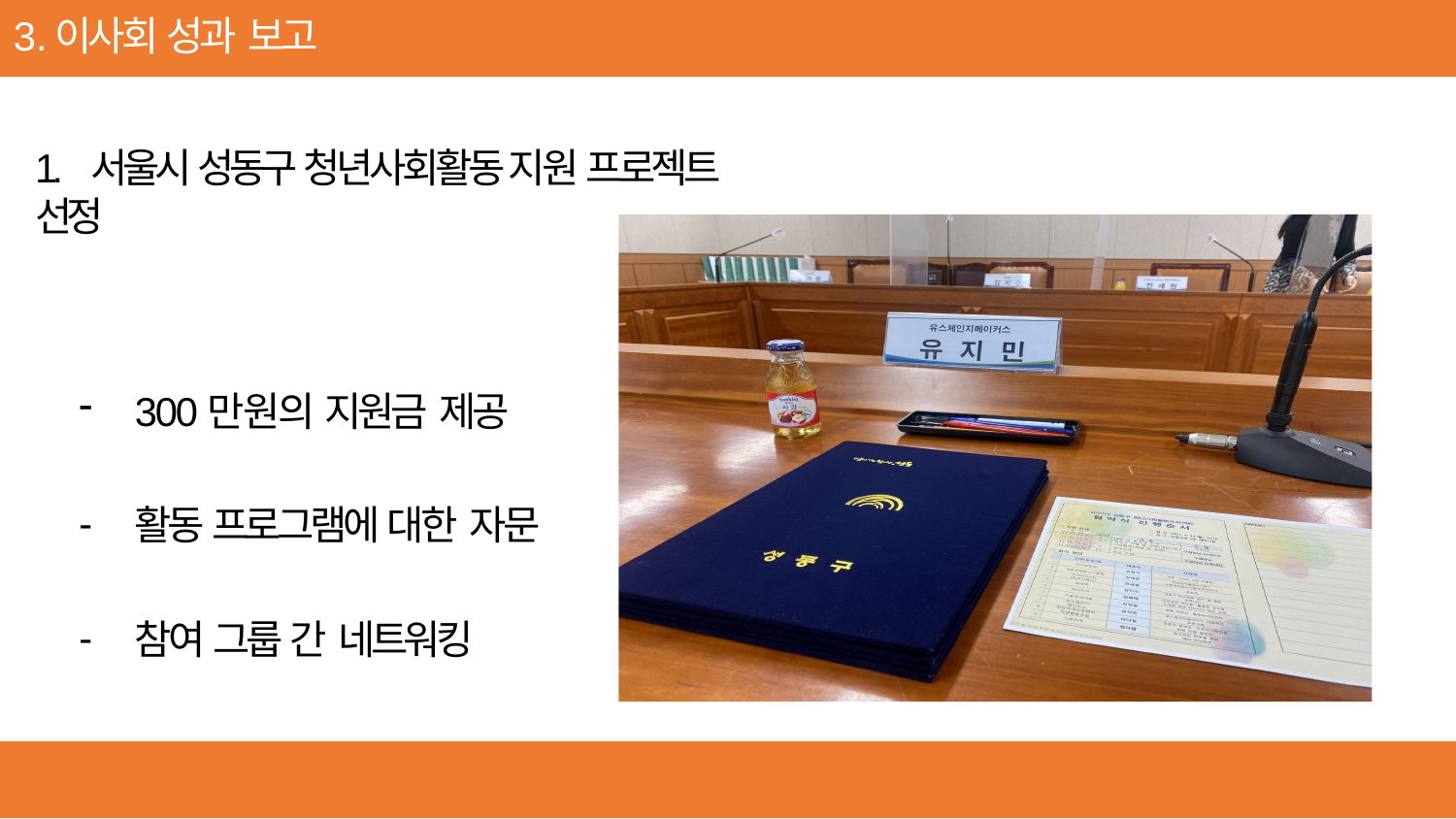

이사회 성과 보고

1.   서울시 성동구 청년사회활동 지원 프로젝트 선정

300만원의 지원금 제공

활동 프로그램에 대한 자문

참여 그룹 간 네트워킹